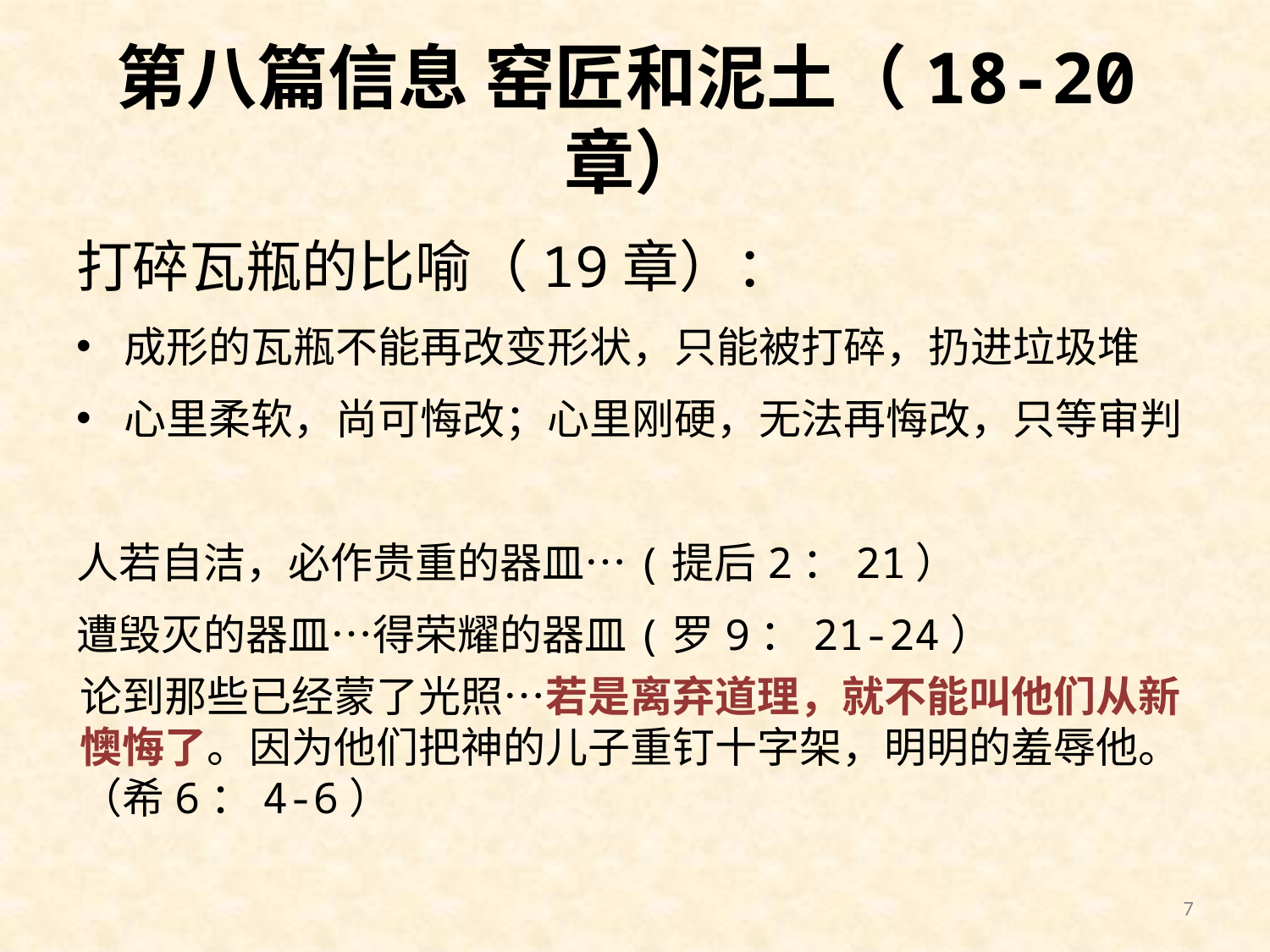

# 第八篇信息 窑匠和泥土（18-20章）
打碎瓦瓶的比喻（19章）：
成形的瓦瓶不能再改变形状，只能被打碎，扔进垃圾堆
心里柔软，尚可悔改；心里刚硬，无法再悔改，只等审判

人若自洁，必作贵重的器皿…(提后2：21）
遭毁灭的器皿…得荣耀的器皿(罗9：21-24）
论到那些已经蒙了光照…若是离弃道理，就不能叫他们从新懊悔了。因为他们把神的儿子重钉十字架，明明的羞辱他。（希6：4-6）

7